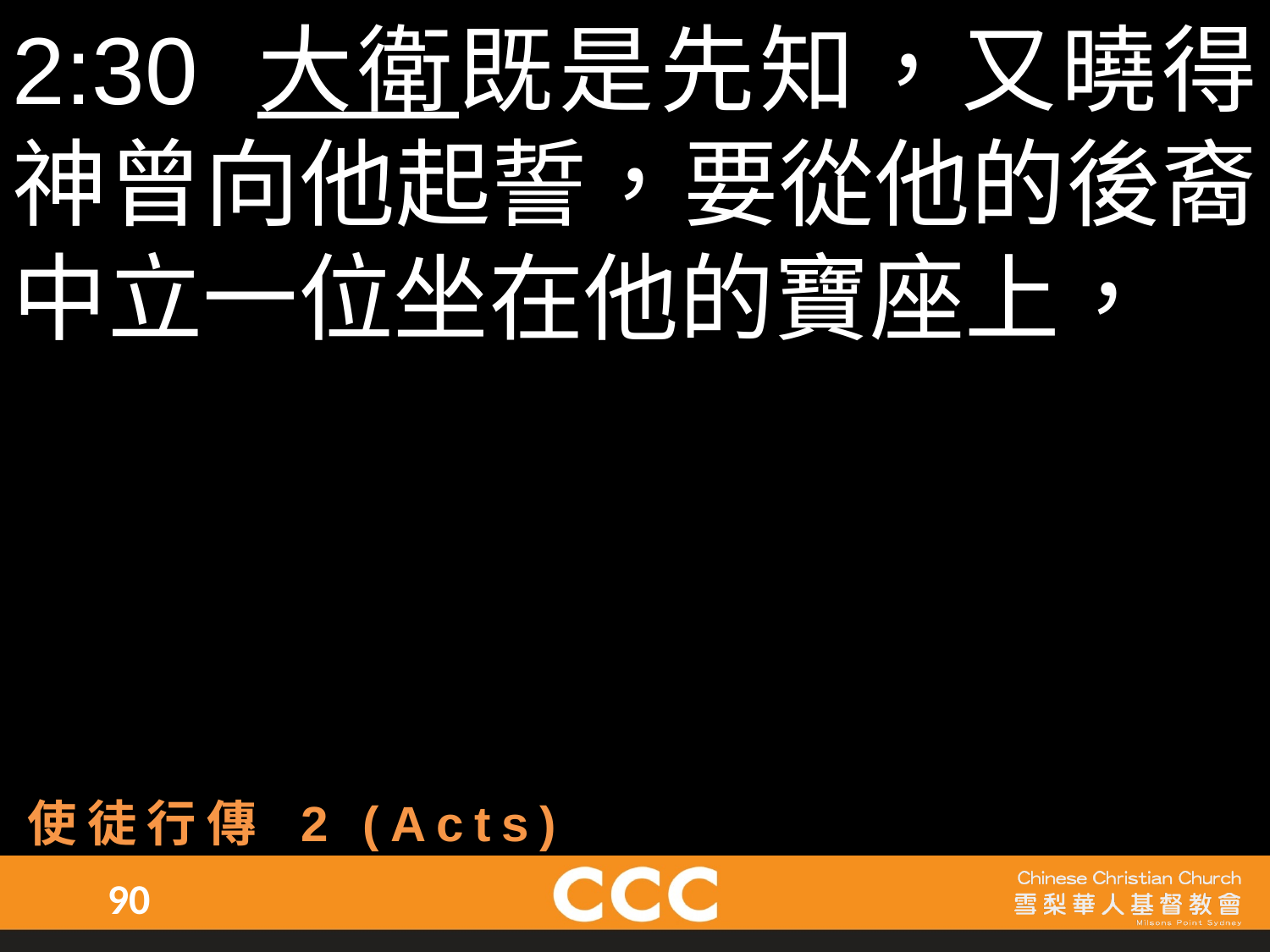

2:30 大衛既是先知，又曉得神曾向他起誓，要從他的後裔中立一位坐在他的寶座上，
使徒行傳 2 (Acts)
90